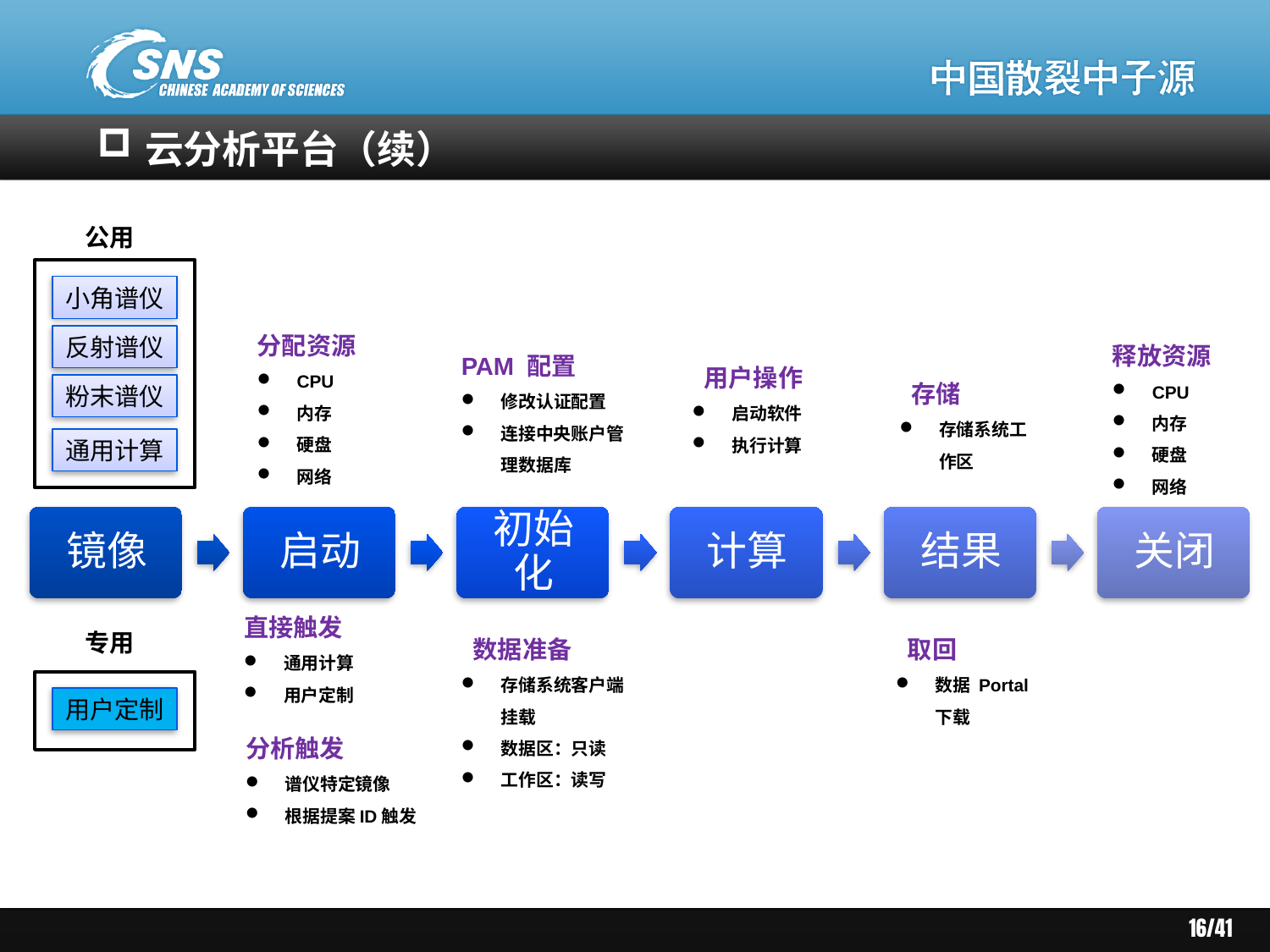

# 云分析平台（续）
公用

小角谱仪
反射谱仪
粉末谱仪
通用计算
分配资源
CPU
内存
硬盘
网络
释放资源
CPU
内存
硬盘
网络
PAM 配置
修改认证配置
连接中央账户管理数据库
 用户操作
启动软件
执行计算
 存储
存储系统工作区
镜像

启动

初始化

计算

结果

关闭
直接触发
通用计算
用户定制
 数据准备
存储系统客户端挂载
数据区：只读
工作区：读写
 取回
数据 Portal 下载
专用

用户定制
分析触发
谱仪特定镜像
根据提案ID触发
16/41